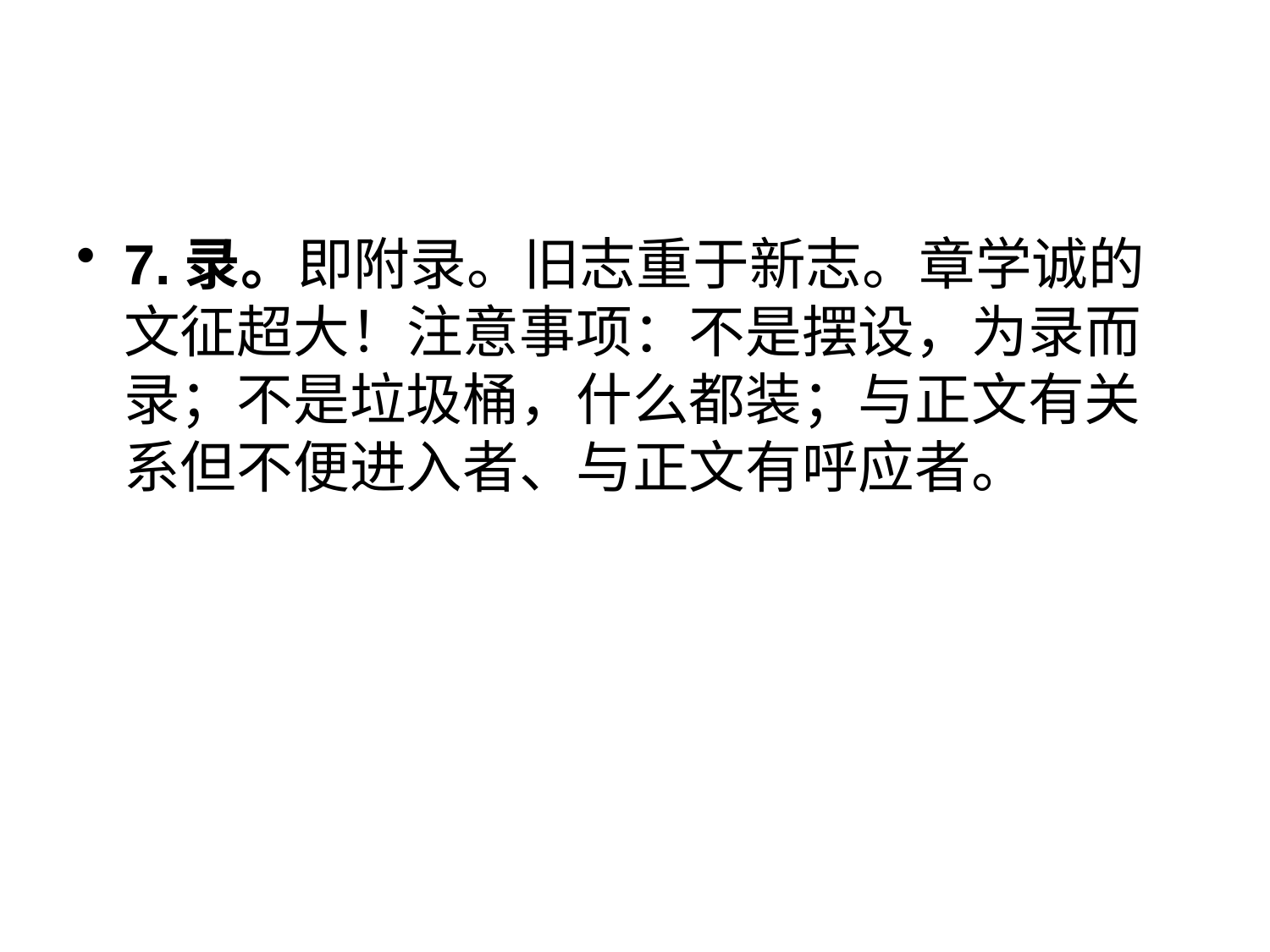

7.录。即附录。旧志重于新志。章学诚的文征超大！注意事项：不是摆设，为录而录；不是垃圾桶，什么都装；与正文有关系但不便进入者、与正文有呼应者。